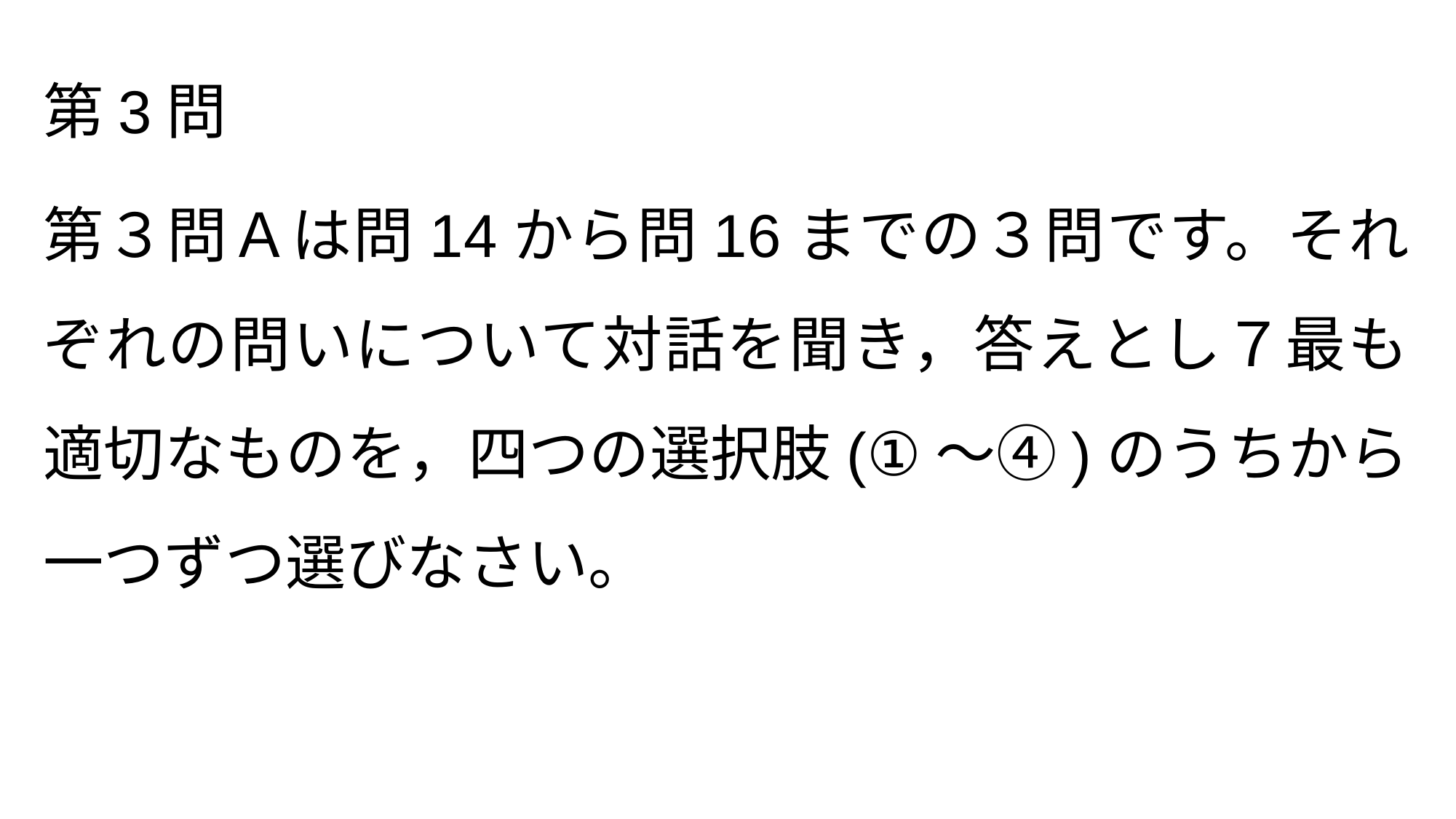

第3問
第３問Ａは問14から問16までの３問です。それぞれの問いについて対話を聞き，答えとし７最も適切なものを，四つの選択肢(①～④)のうちから一つずつ選びなさい。